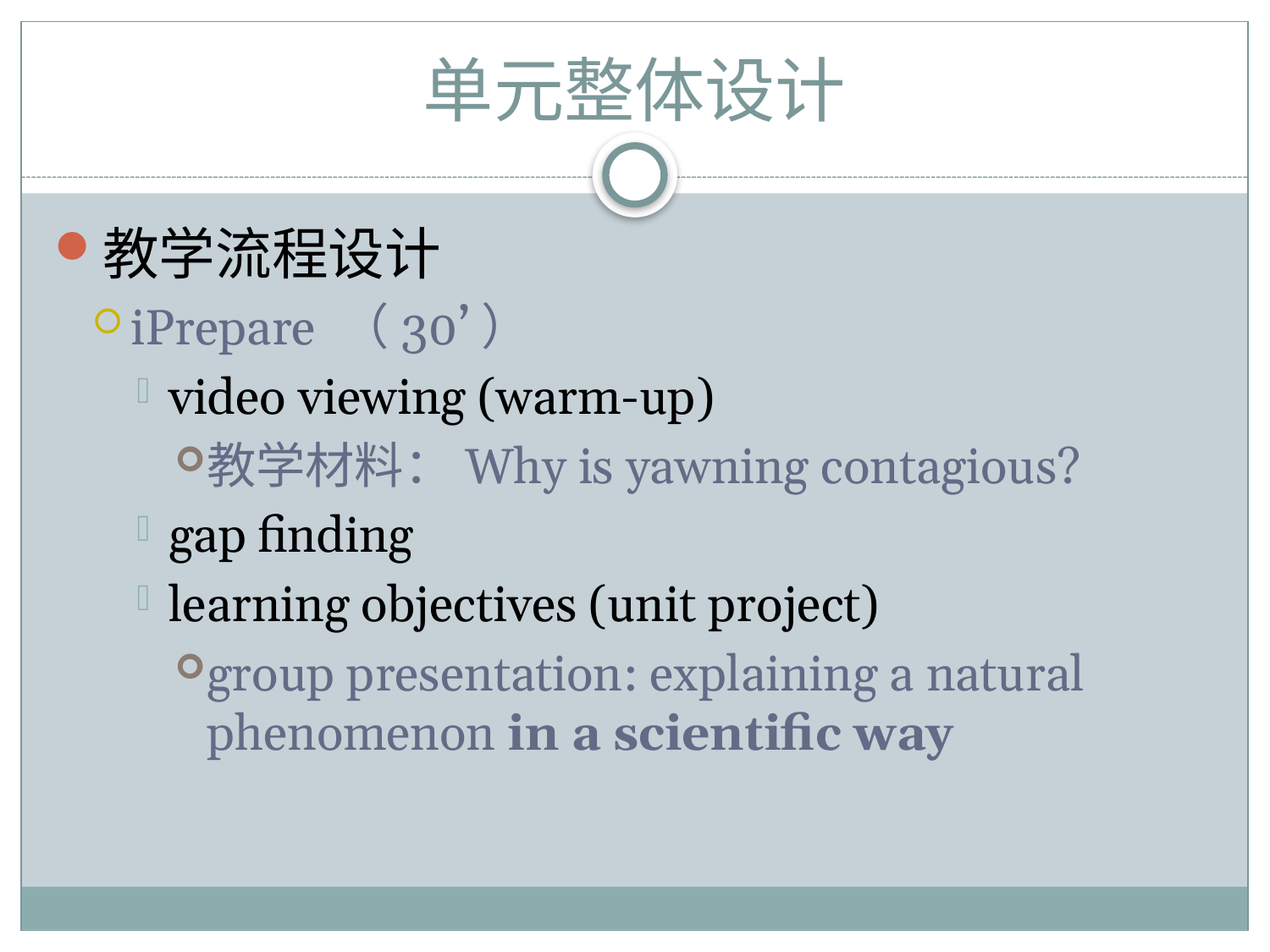

# 单元整体设计
教学流程设计
iPrepare （30’）
video viewing (warm-up)
教学材料：Why is yawning contagious?
gap finding
learning objectives (unit project)
group presentation: explaining a natural phenomenon in a scientific way